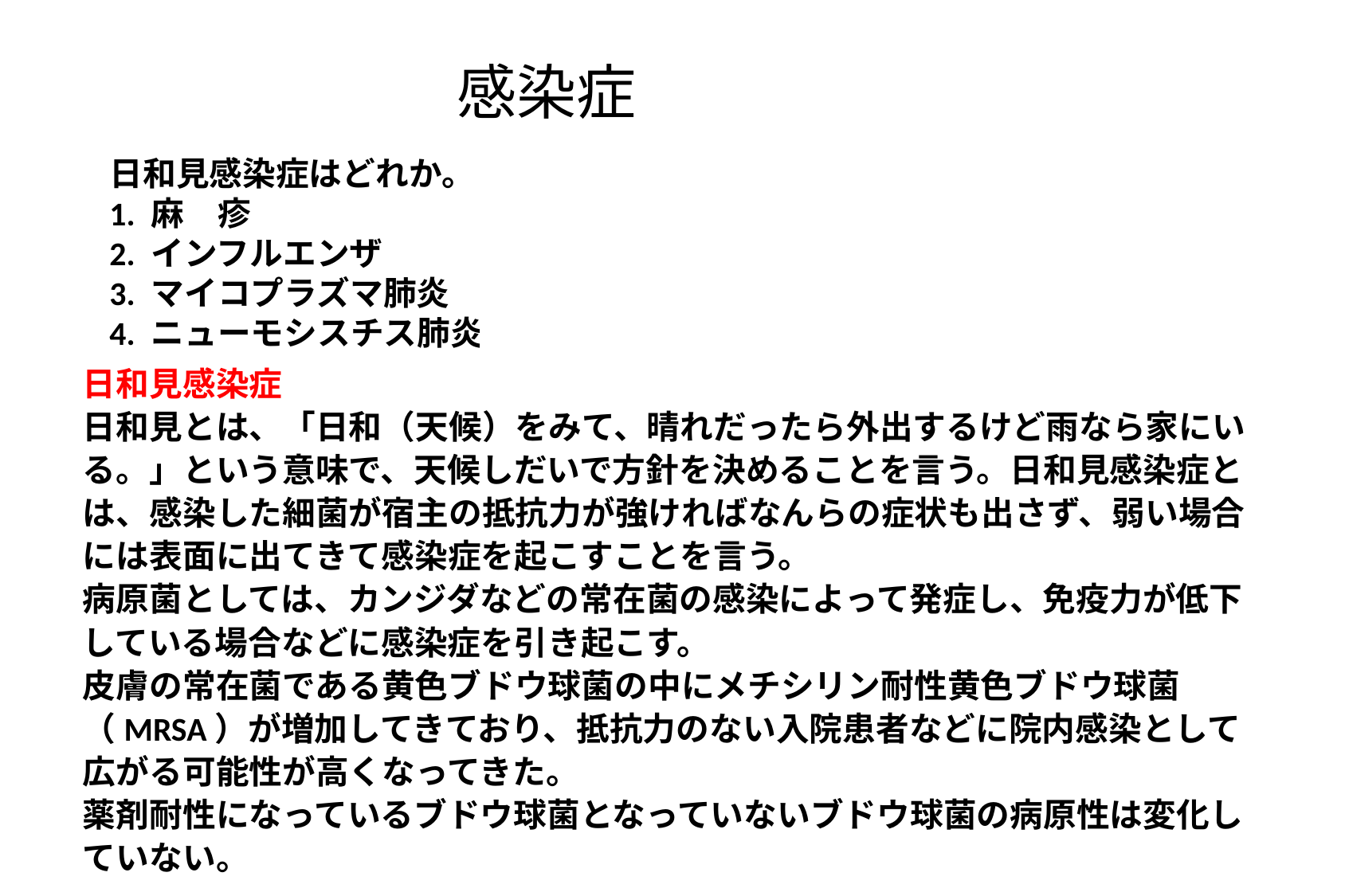

感染症
日和見感染症はどれか。
1. 麻　疹
2. インフルエンザ
3. マイコプラズマ肺炎
4. ニューモシスチス肺炎
O

日和見感染症
日和見とは、「日和（天候）をみて、晴れだったら外出するけど雨なら家にいる。」という意味で、天候しだいで方針を決めることを言う。日和見感染症とは、感染した細菌が宿主の抵抗力が強ければなんらの症状も出さず、弱い場合には表面に出てきて感染症を起こすことを言う。
病原菌としては、カンジダなどの常在菌の感染によって発症し、免疫力が低下している場合などに感染症を引き起こす。
皮膚の常在菌である黄色ブドウ球菌の中にメチシリン耐性黄色ブドウ球菌（MRSA）が増加してきており、抵抗力のない入院患者などに院内感染として広がる可能性が高くなってきた。
薬剤耐性になっているブドウ球菌となっていないブドウ球菌の病原性は変化していない。